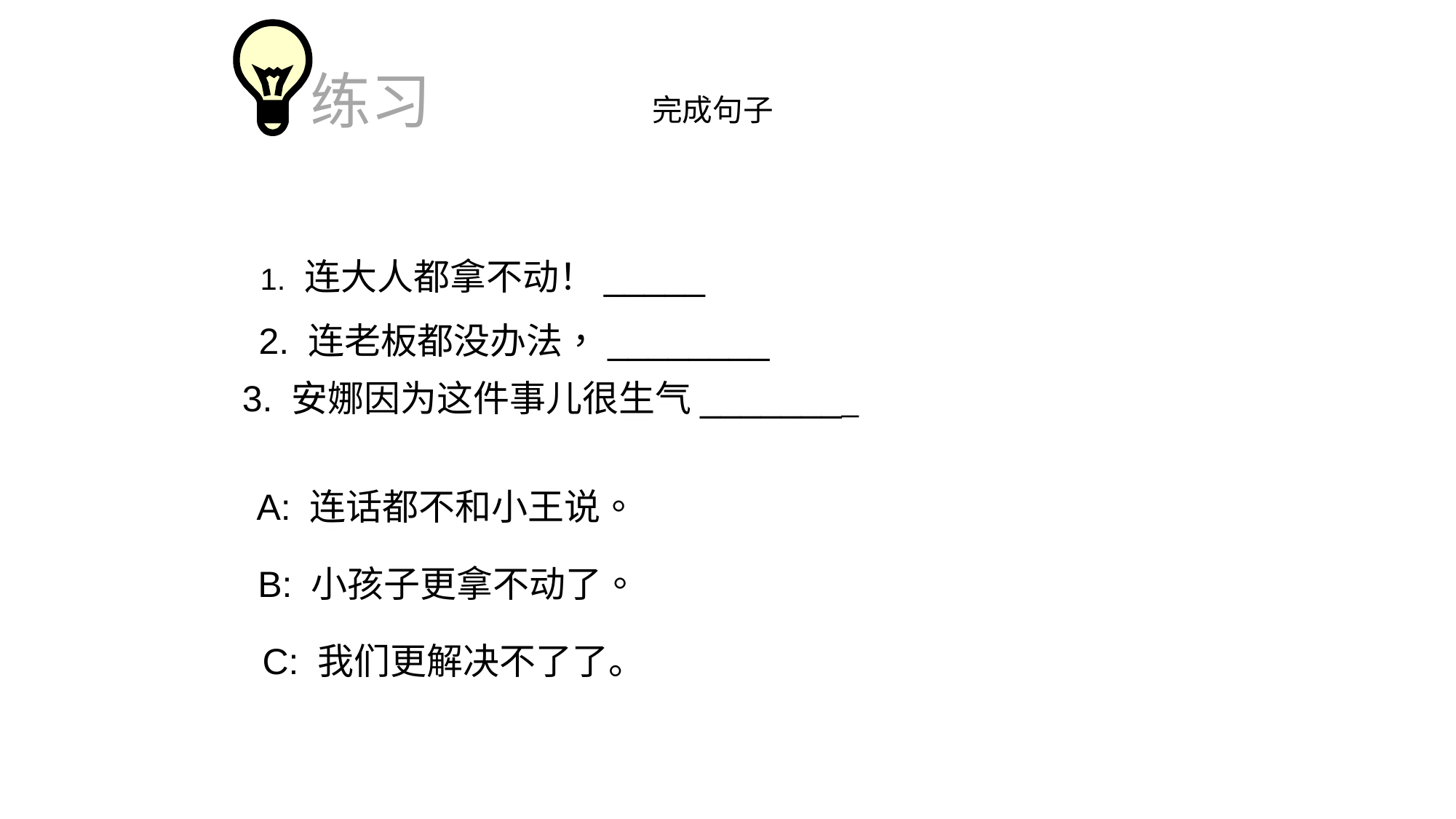

练习
完成句子
1. 连大人都拿不动！_____
2. 连老板都没办法，________
3. 安娜因为这件事儿很生气________
A: 连话都不和小王说。
B: 小孩子更拿不动了。
C: 我们更解决不了了。